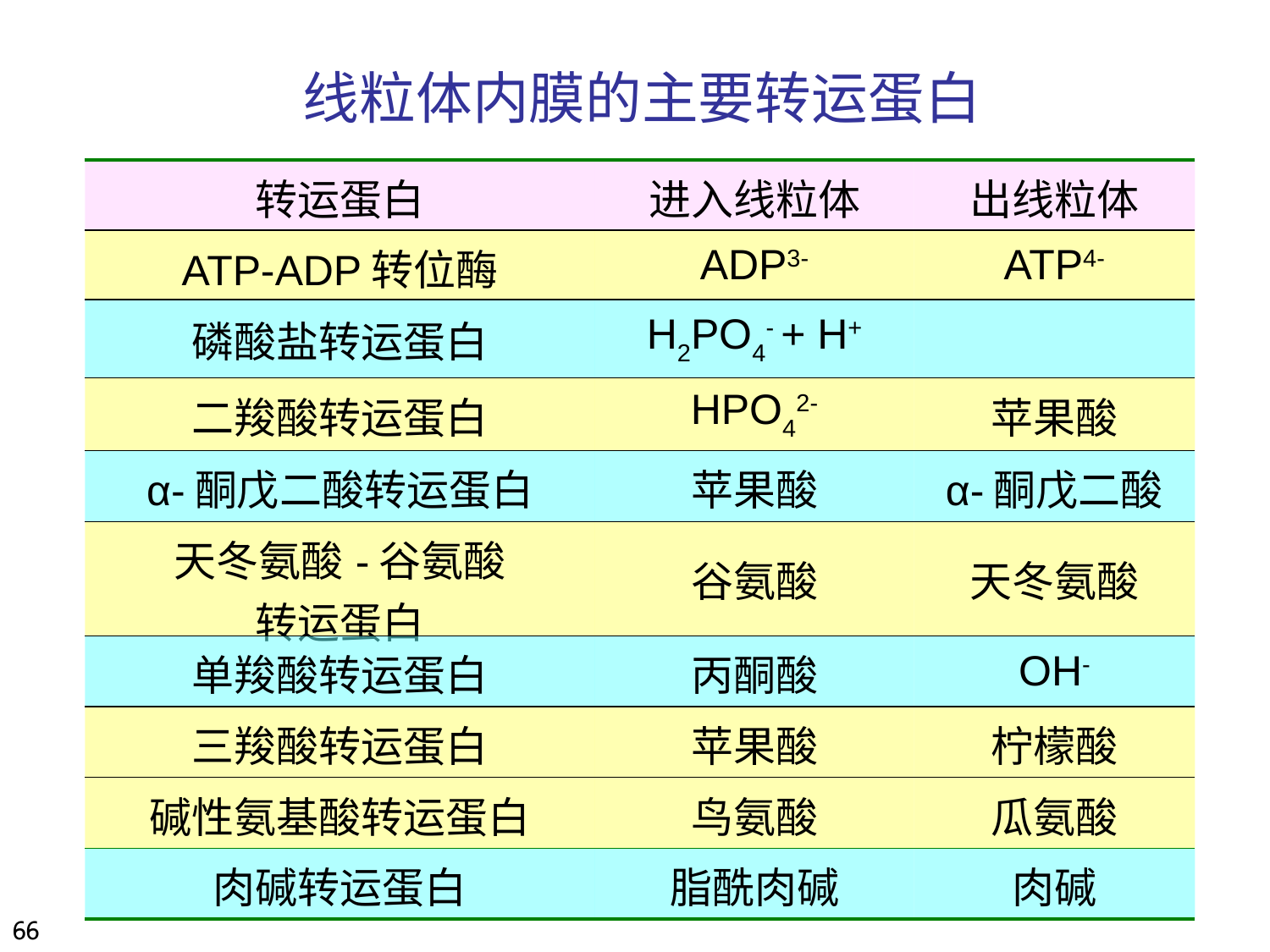

线粒体内膜的主要转运蛋白
| 转运蛋白 | 进入线粒体 | 出线粒体 |
| --- | --- | --- |
| ATP-ADP转位酶 | ADP3- | ATP4- |
| 磷酸盐转运蛋白 | H2PO4- + H+ |  |
| 二羧酸转运蛋白 | HPO42- | 苹果酸 |
| α-酮戊二酸转运蛋白 | 苹果酸 | α-酮戊二酸 |
| 天冬氨酸-谷氨酸 转运蛋白 | 谷氨酸 | 天冬氨酸 |
| 单羧酸转运蛋白 | 丙酮酸 | OH- |
| 三羧酸转运蛋白 | 苹果酸 | 柠檬酸 |
| 碱性氨基酸转运蛋白 | 鸟氨酸 | 瓜氨酸 |
| 肉碱转运蛋白 | 脂酰肉碱 | 肉碱 |
66